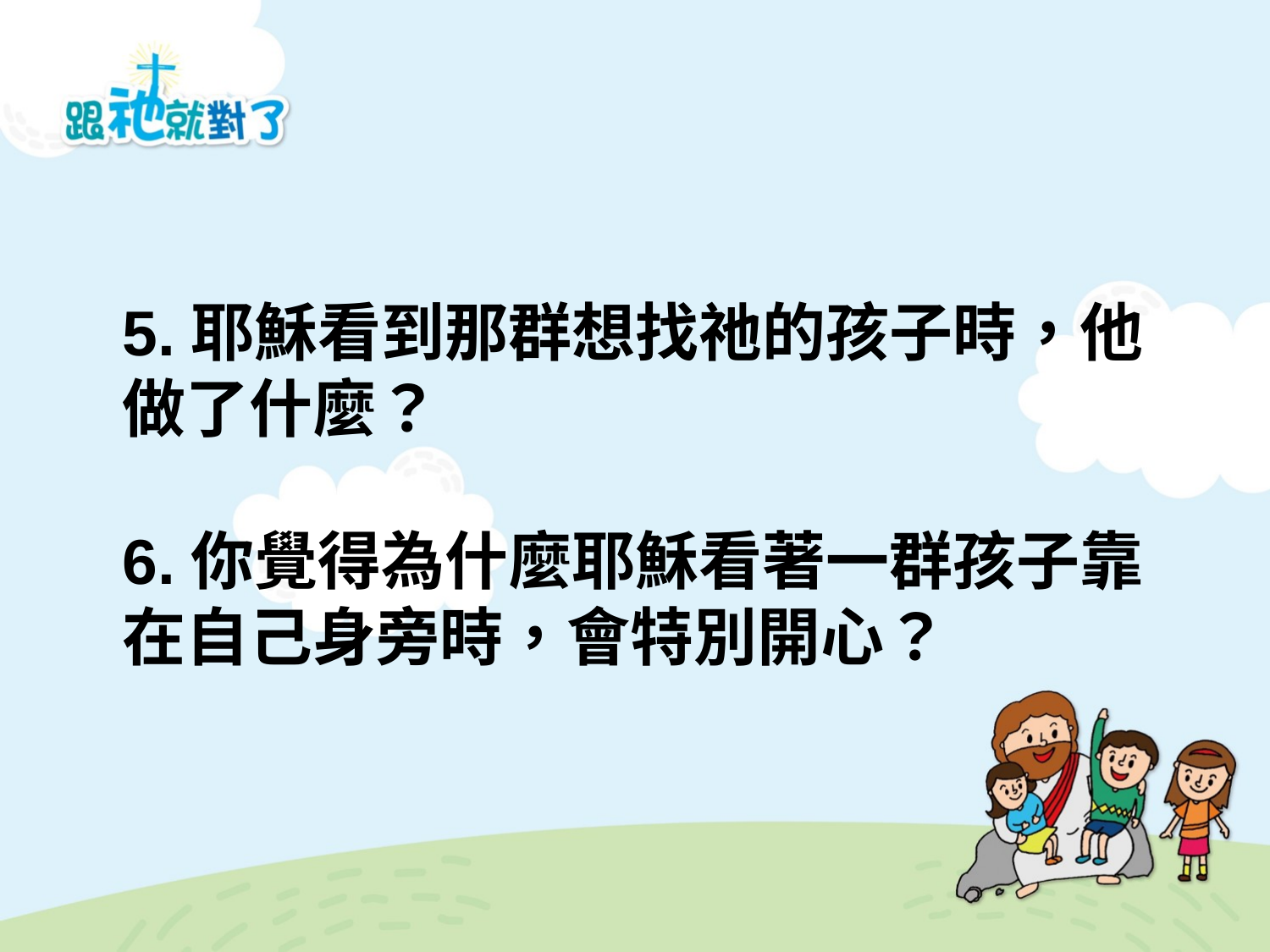

5.耶穌看到那群想找祂的孩子時，他做了什麼？

6.你覺得為什麼耶穌看著一群孩子靠在自己身旁時，會特別開心？